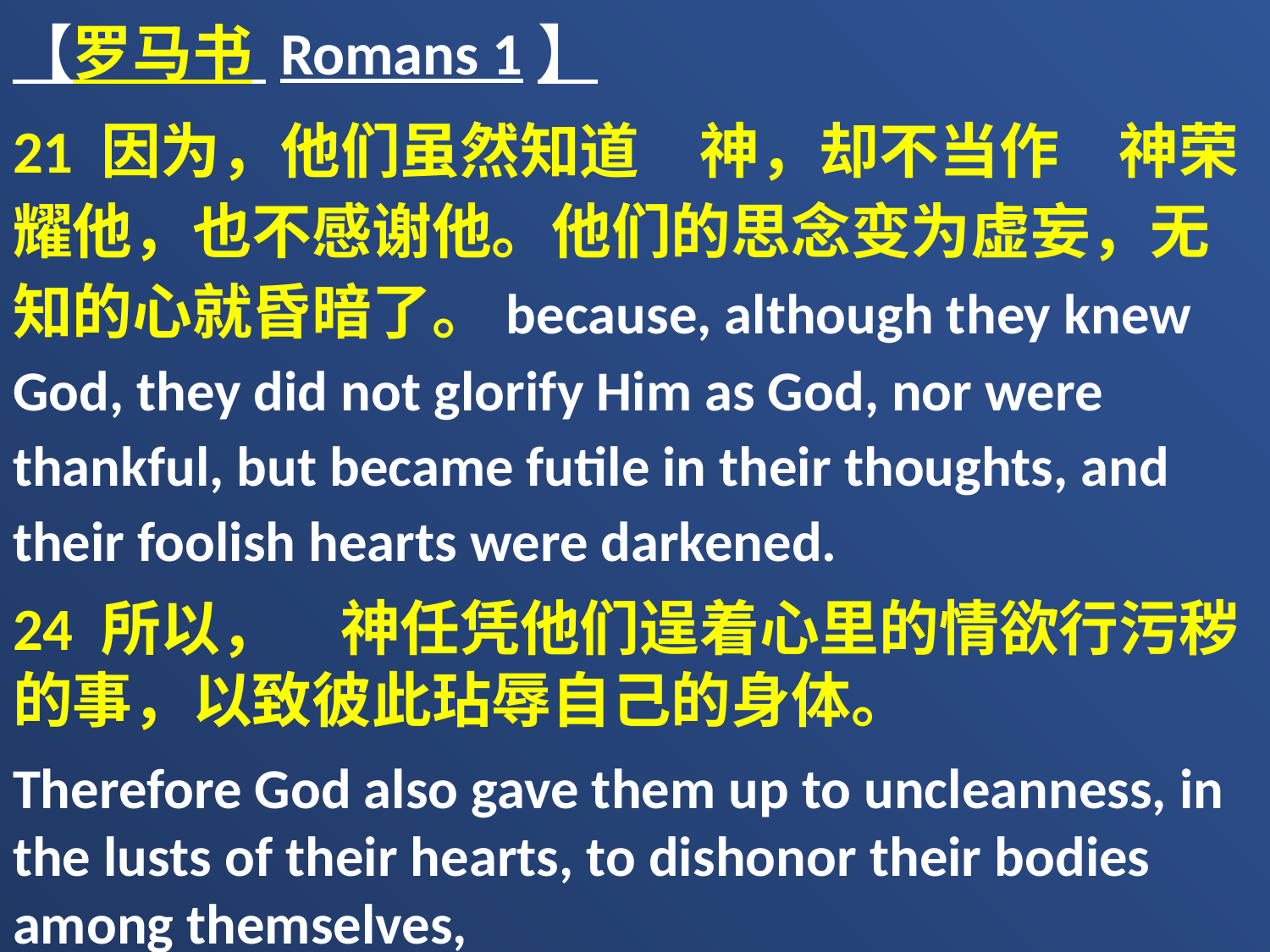

【罗马书 Romans 1】
21 因为，他们虽然知道　神，却不当作　神荣耀他，也不感谢他。他们的思念变为虚妄，无知的心就昏暗了。because, although they knew God, they did not glorify Him as God, nor were thankful, but became futile in their thoughts, and their foolish hearts were darkened.
24 所以，　神任凭他们逞着心里的情欲行污秽的事，以致彼此玷辱自己的身体。
Therefore God also gave them up to uncleanness, in the lusts of their hearts, to dishonor their bodies among themselves,